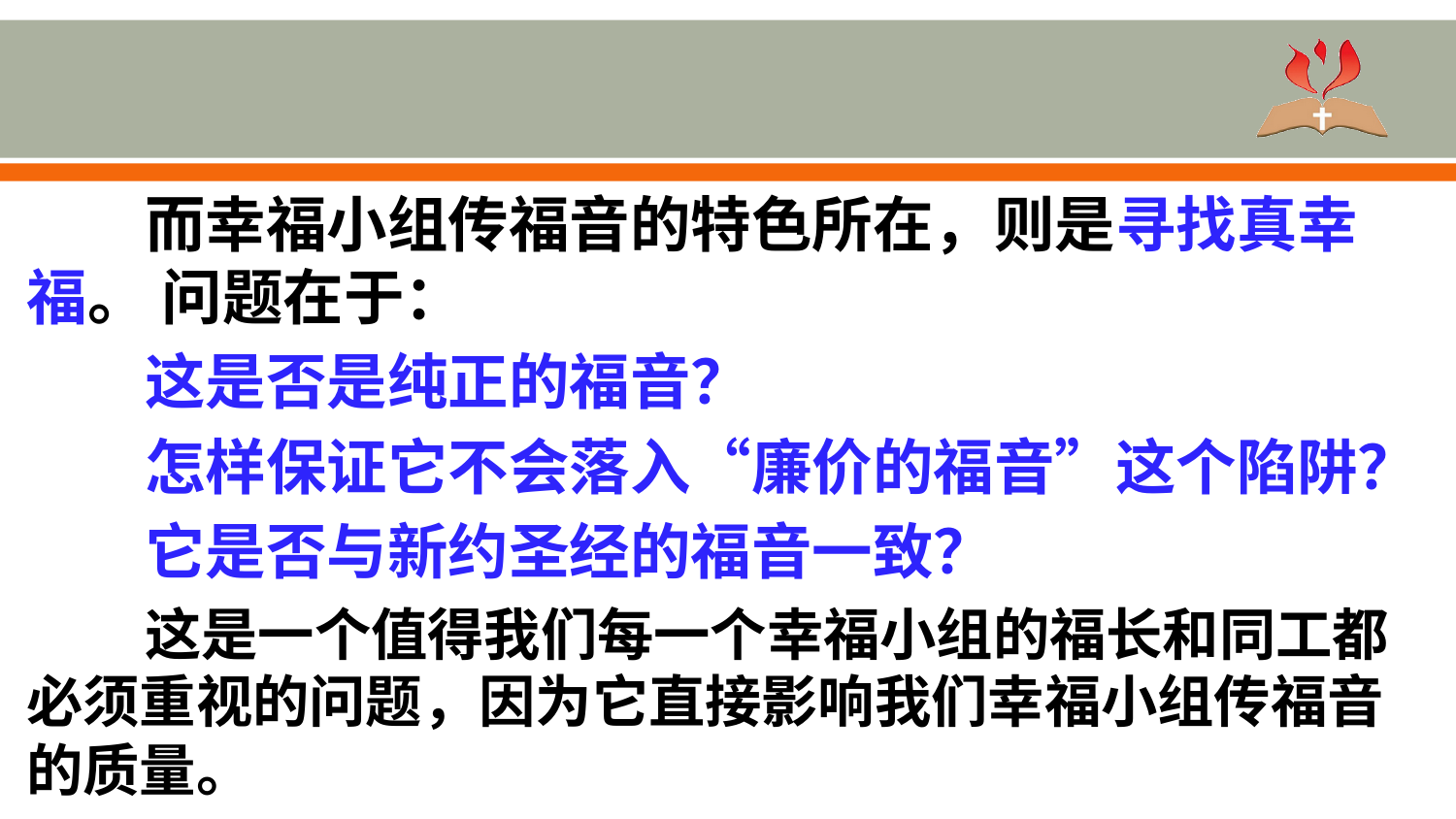

而幸福小组传福音的特色所在，则是寻找真幸福。 问题在于：
这是否是纯正的福音？
怎样保证它不会落入“廉价的福音”这个陷阱？
它是否与新约圣经的福音一致？
这是一个值得我们每一个幸福小组的福长和同工都必须重视的问题，因为它直接影响我们幸福小组传福音的质量。
4